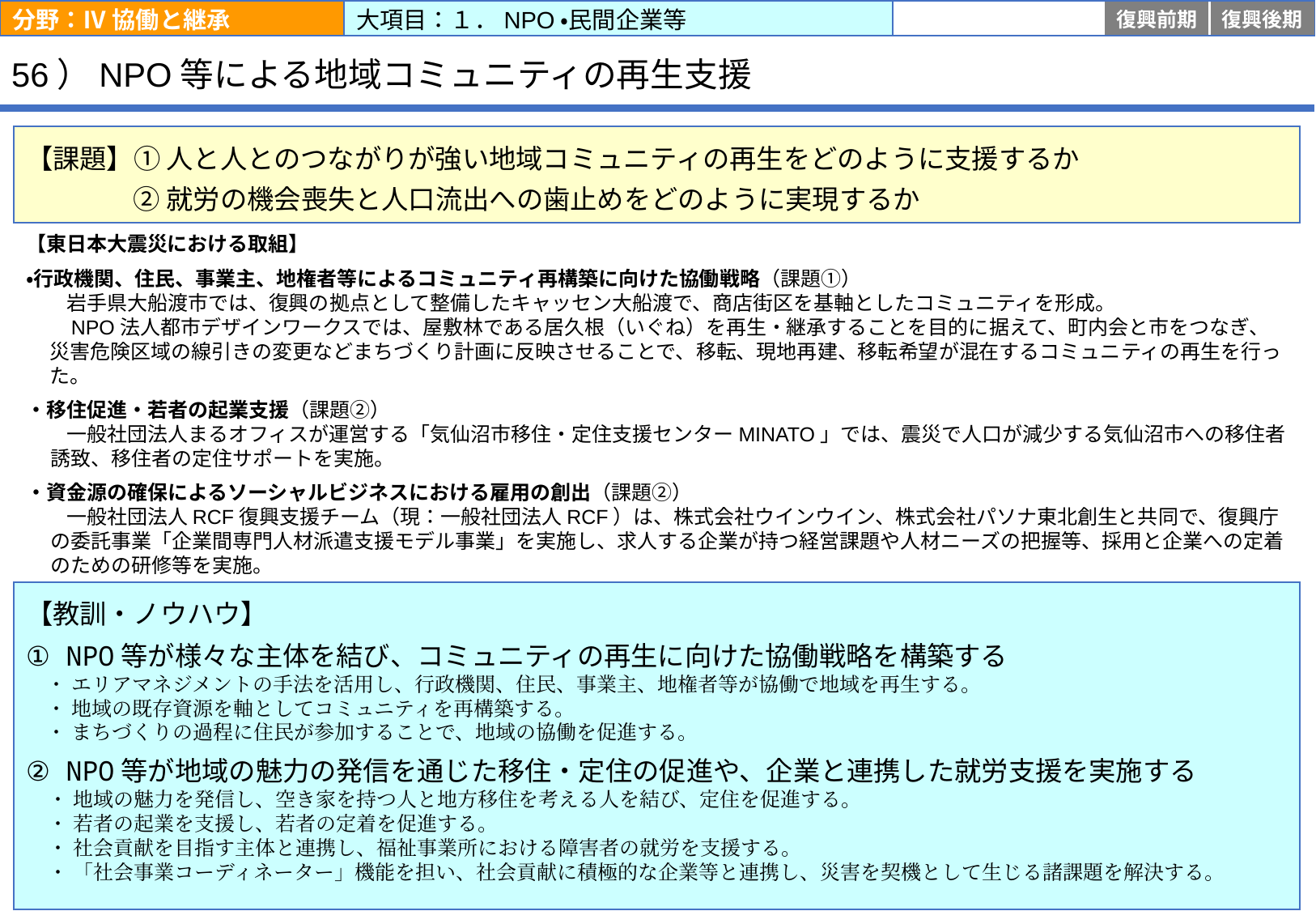

分野：Ⅳ 協働と継承
大項目：１．NPO・民間企業等
応急
復旧
復興前期
復興後期

# 56）NPO等による地域コミュニティの再生支援
【課題】① 人と人とのつながりが強い地域コミュニティの再生をどのように支援するか
　　　　② 就労の機会喪失と人口流出への歯止めをどのように実現するか
【東日本大震災における取組】
・行政機関、住民、事業主、地権者等によるコミュニティ再構築に向けた協働戦略（課題①）
　　岩手県大船渡市では、復興の拠点として整備したキャッセン大船渡で、商店街区を基軸としたコミュニティを形成。
　　NPO法人都市デザインワークスでは、屋敷林である居久根（いぐね）を再生・継承することを目的に据えて、町内会と市をつなぎ、災害危険区域の線引きの変更などまちづくり計画に反映させることで、移転、現地再建、移転希望が混在するコミュニティの再生を行った。
・移住促進・若者の起業支援（課題②）
　　一般社団法人まるオフィスが運営する「気仙沼市移住・定住支援センターMINATO」では、震災で人口が減少する気仙沼市への移住者誘致、移住者の定住サポートを実施。
・資金源の確保によるソーシャルビジネスにおける雇用の創出（課題②）
　　一般社団法人RCF復興支援チーム（現：一般社団法人RCF）は、株式会社ウインウイン、株式会社パソナ東北創生と共同で、復興庁の委託事業「企業間専門人材派遣支援モデル事業」を実施し、求人する企業が持つ経営課題や人材ニーズの把握等、採用と企業への定着のための研修等を実施。
【教訓・ノウハウ】
① NPO等が様々な主体を結び、コミュニティの再生に向けた協働戦略を構築する
　・ エリアマネジメントの手法を活用し、行政機関、住民、事業主、地権者等が協働で地域を再生する。
　・ 地域の既存資源を軸としてコミュニティを再構築する。
　・ まちづくりの過程に住民が参加することで、地域の協働を促進する。
② NPO等が地域の魅力の発信を通じた移住・定住の促進や、企業と連携した就労支援を実施する
　・ 地域の魅力を発信し、空き家を持つ人と地方移住を考える人を結び、定住を促進する。
　・ 若者の起業を支援し、若者の定着を促進する。
　・ 社会貢献を目指す主体と連携し、福祉事業所における障害者の就労を支援する。
　・ 「社会事業コーディネーター」機能を担い、社会貢献に積極的な企業等と連携し、災害を契機として生じる諸課題を解決する。